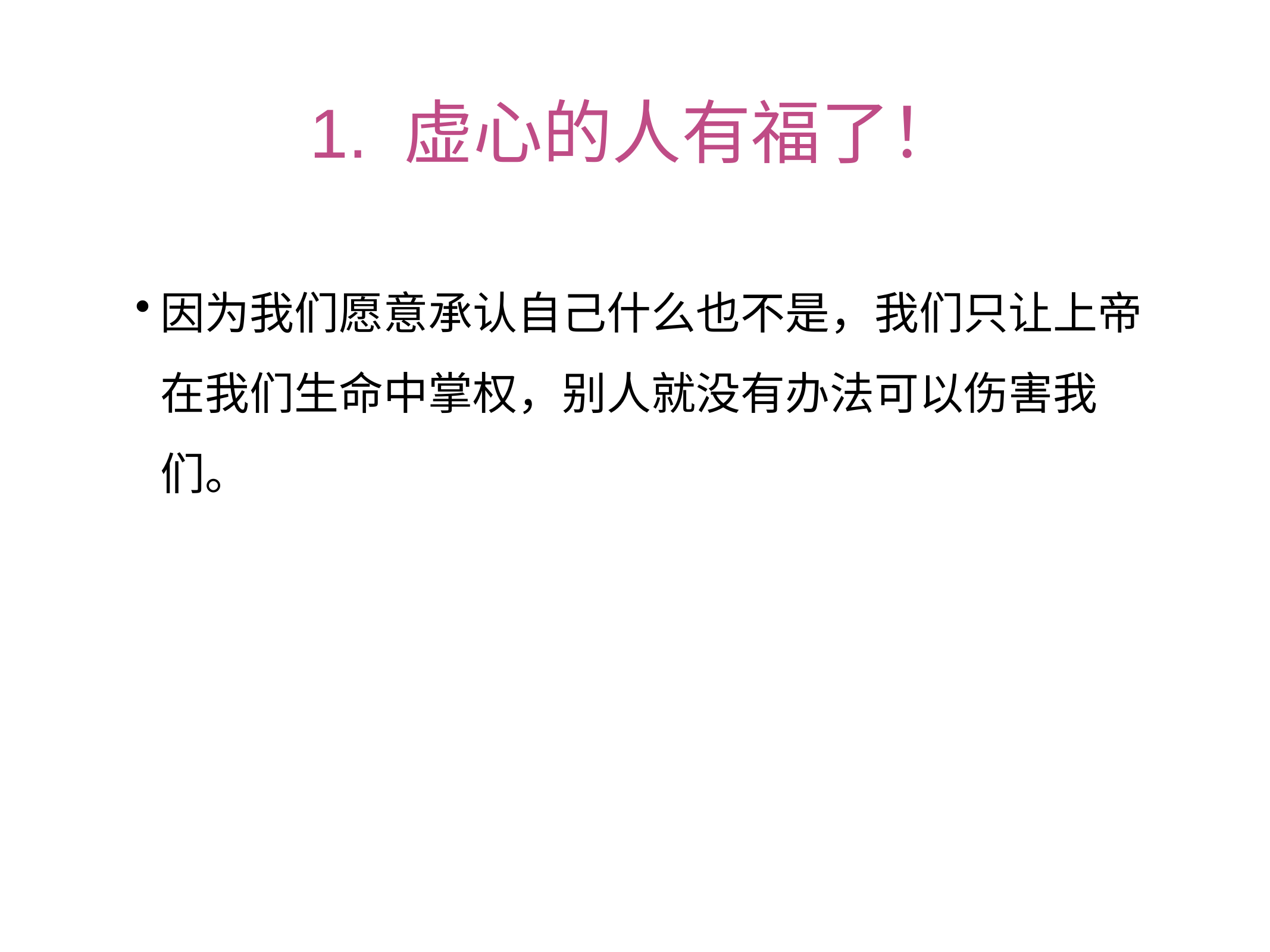

# 1. 虚心的人有福了！
因为我们愿意承认自己什么也不是，我们只让上帝在我们生命中掌权，别人就没有办法可以伤害我们。